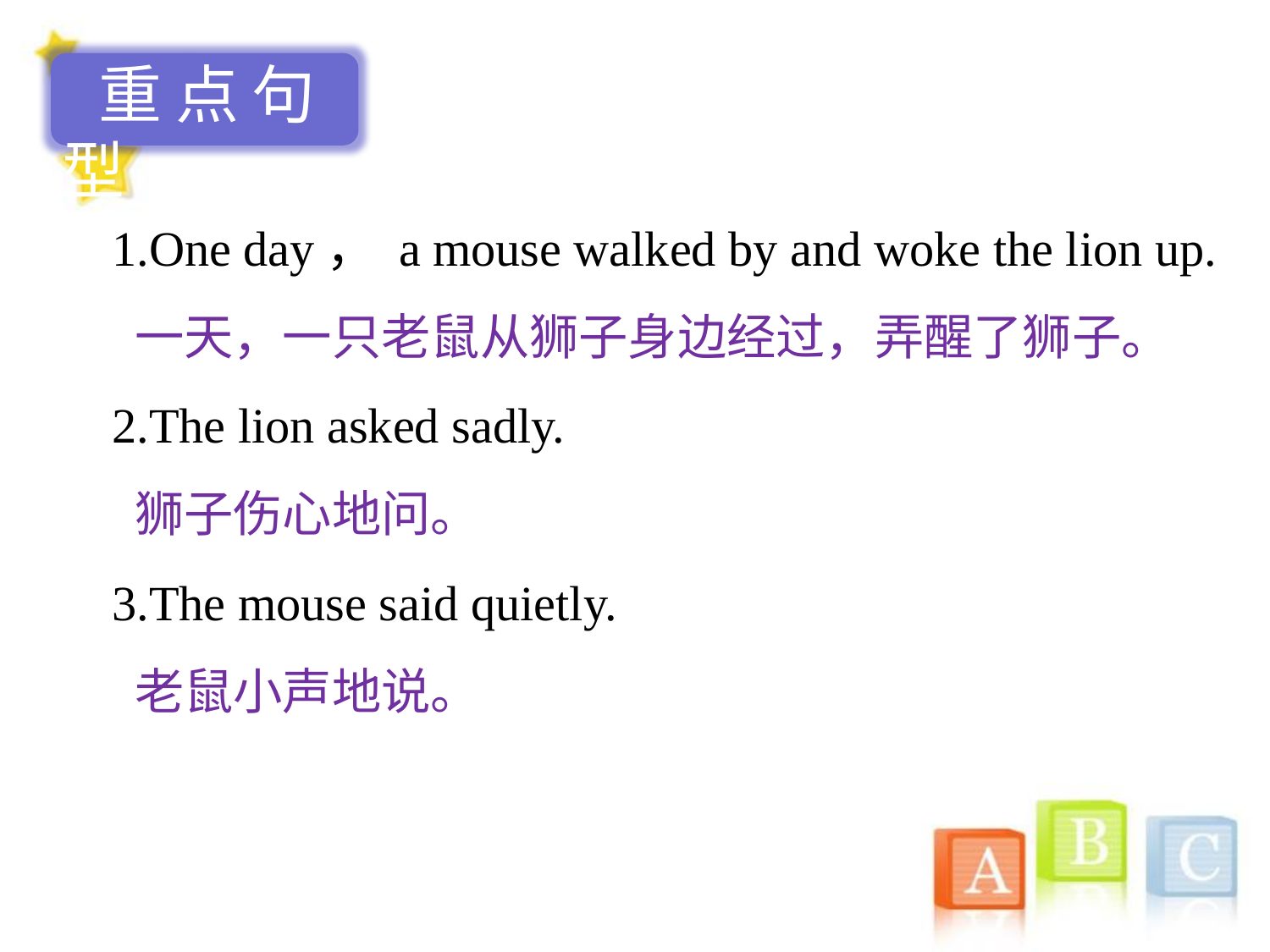

重点句型

1.One day， a mouse walked by and woke the lion up.
 一天，一只老鼠从狮子身边经过，弄醒了狮子。
2.The lion asked sadly.
 狮子伤心地问。
3.The mouse said quietly.
 老鼠小声地说。